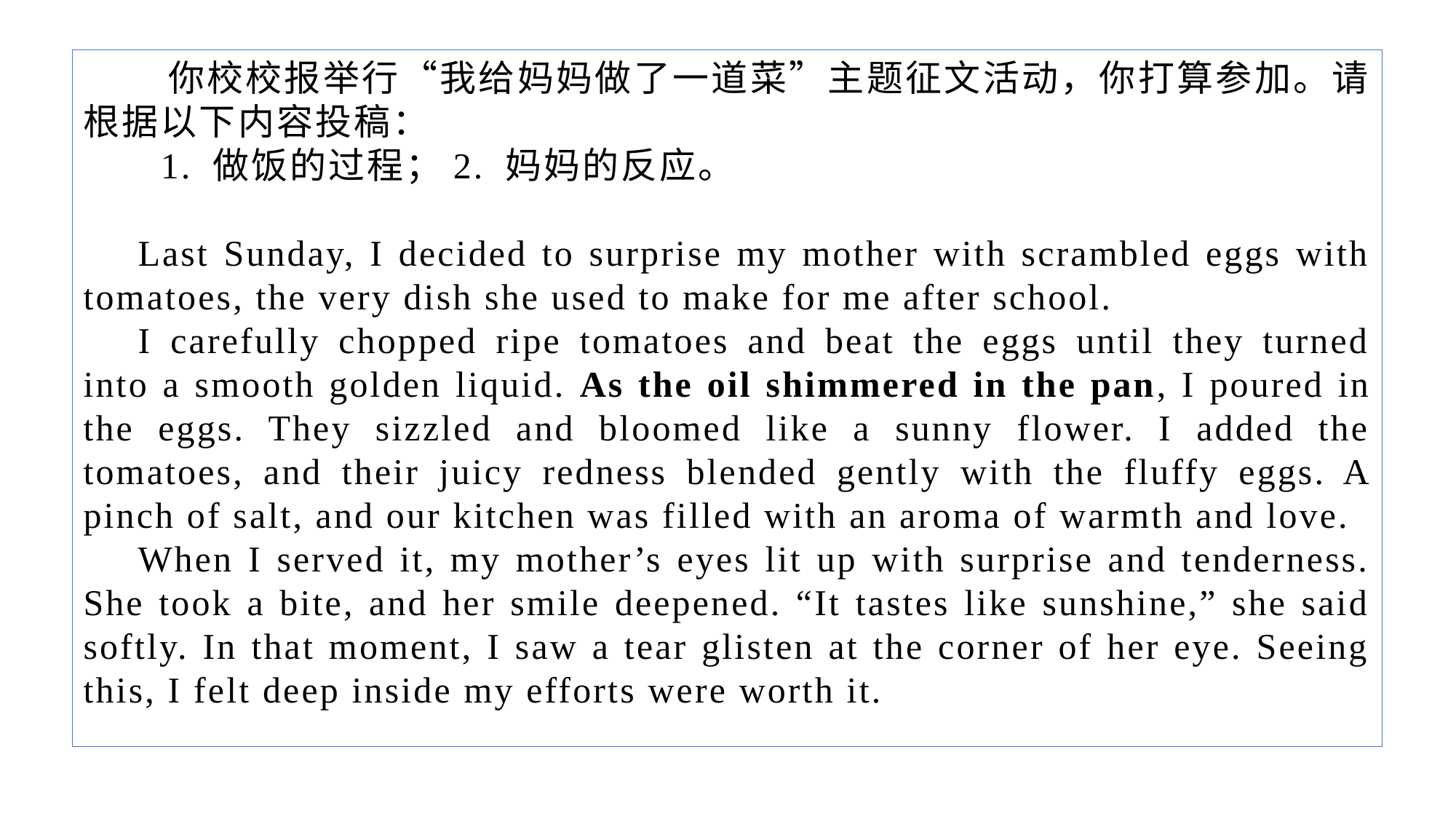

你校校报举行“我给妈妈做了一道菜”主题征文活动，你打算参加。请根据以下内容投稿：
  1. 做饭的过程；2. 妈妈的反应。

Last Sunday, I decided to surprise my mother with scrambled eggs with tomatoes, the very dish she used to make for me after school.
I carefully chopped ripe tomatoes and beat the eggs until they turned into a smooth golden liquid. As the oil shimmered in the pan, I poured in the eggs. They sizzled and bloomed like a sunny flower. I added the tomatoes, and their juicy redness blended gently with the fluffy eggs. A pinch of salt, and our kitchen was filled with an aroma of warmth and love.
When I served it, my mother’s eyes lit up with surprise and tenderness. She took a bite, and her smile deepened. “It tastes like sunshine,” she said softly. In that moment, I saw a tear glisten at the corner of her eye. Seeing this, I felt deep inside my efforts were worth it.